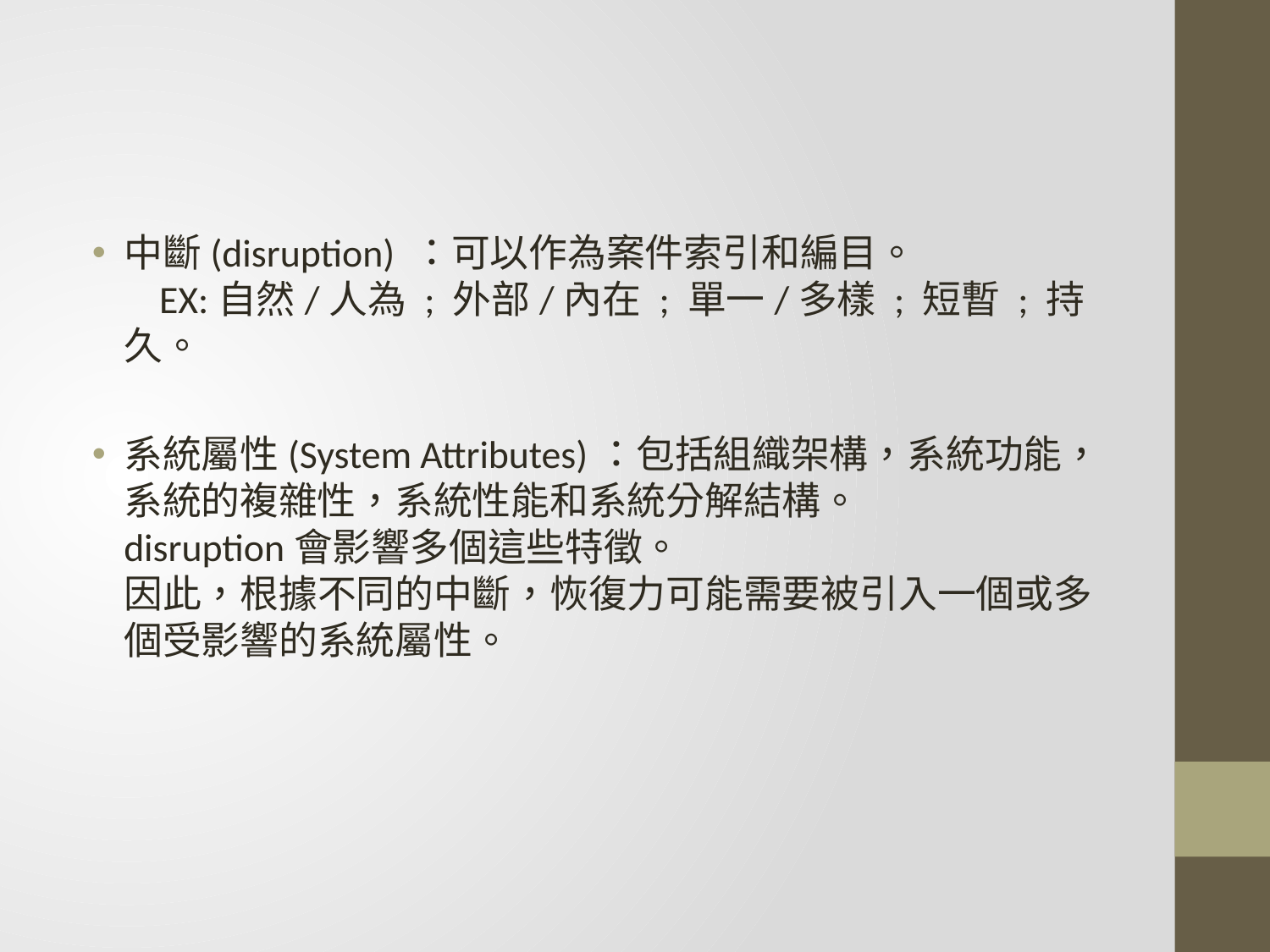

#
中斷(disruption) ：可以作為案件索引和編目。
   EX:自然/人為 ; 外部/內在 ; 單一/多樣 ; 短暫 ; 持久。

系統屬性(System Attributes)：包括組織架構，系統功能，系統的複雜性，系統性能和系統分解結構。
disruption會影響多個這些特徵。
因此，根據不同的中斷，恢復力可能需要被引入一個或多個受影響的系統屬性。